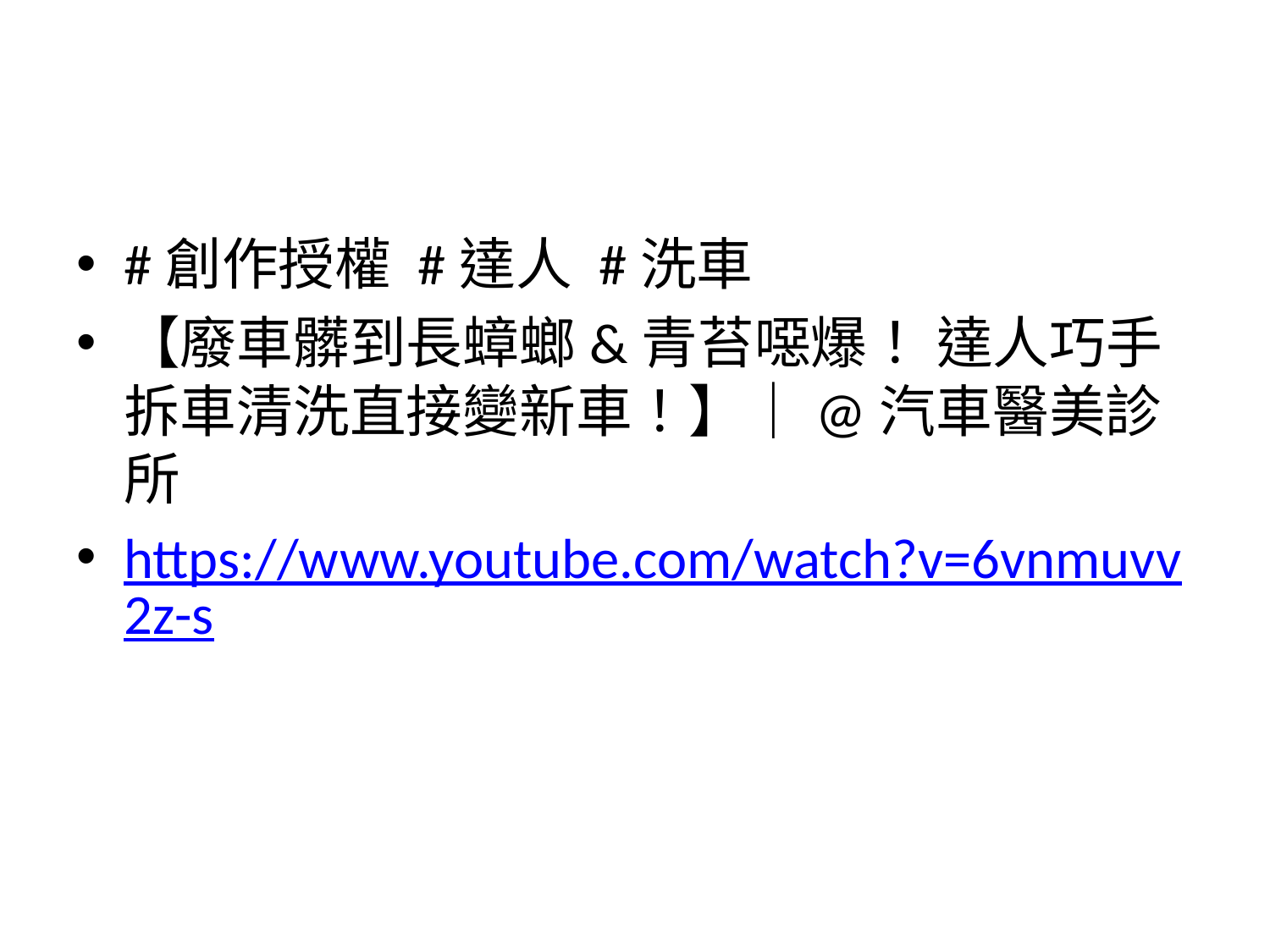

#
#創作授權 #達人 #洗車
【廢車髒到長蟑螂&青苔噁爆！ 達人巧手拆車清洗直接變新車！】｜@汽車醫美診所
https://www.youtube.com/watch?v=6vnmuvv2z-s